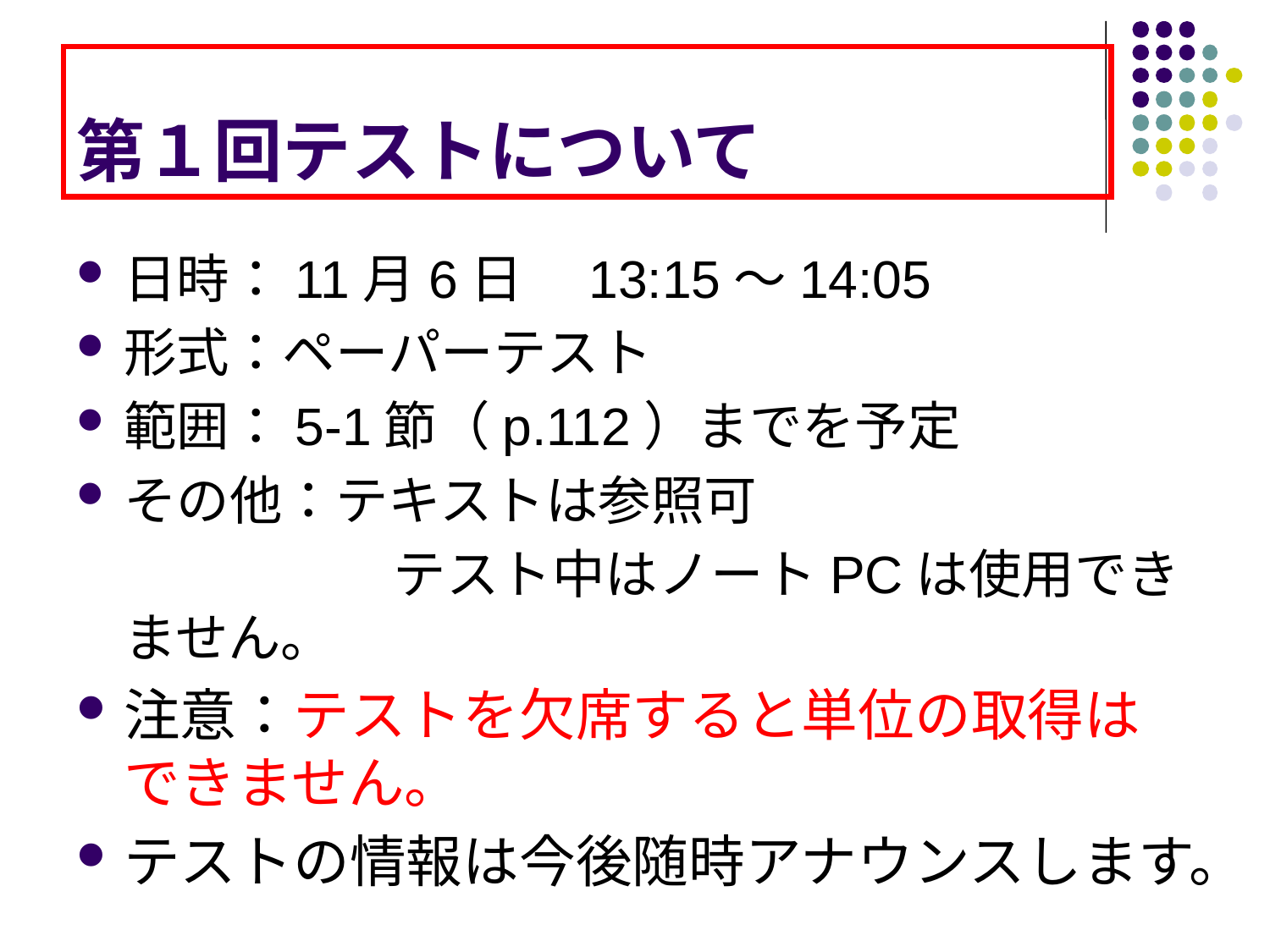

# 第１回テストについて
日時：11月6日　13:15～14:05
形式：ペーパーテスト
範囲：5-1節（p.112）までを予定
その他：テキストは参照可
　　　　　　テスト中はノートPCは使用できません。
注意：テストを欠席すると単位の取得はできません。
テストの情報は今後随時アナウンスします。